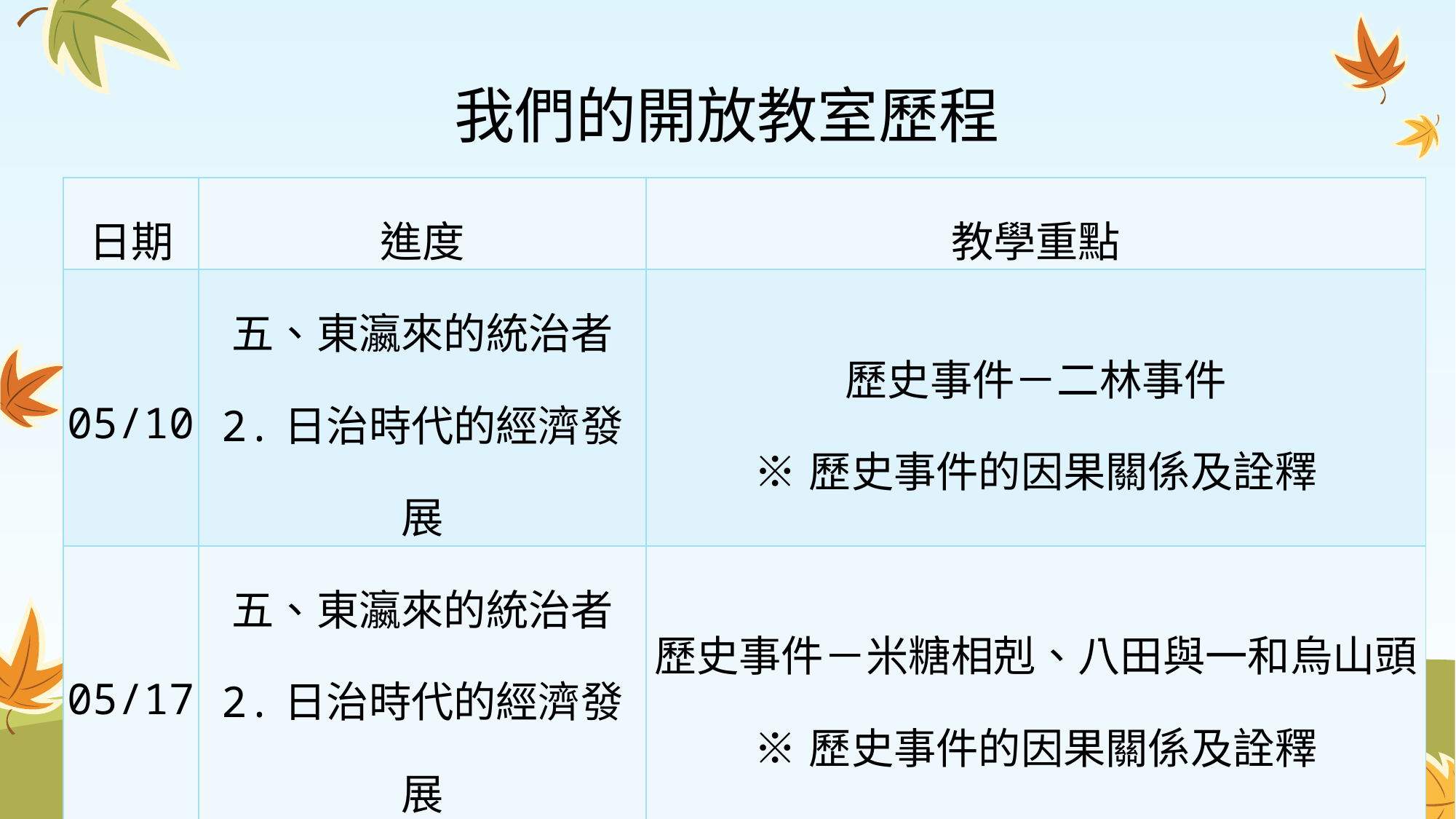

# 我們的開放教室歷程
| 日期 | 進度 | 教學重點 |
| --- | --- | --- |
| 05/10 | 五、東瀛來的統治者 2.日治時代的經濟發展 | 歷史事件－二林事件 ※歷史事件的因果關係及詮釋 |
| 05/17 | 五、東瀛來的統治者 2.日治時代的經濟發展 | 歷史事件－米糖相剋、八田與一和烏山頭 ※歷史事件的因果關係及詮釋 |
| 05/24 | 五、東瀛來的統治者 3.日治時代的社會變遷 | 歷史情境－校史室參訪 ※文物中的歷史意義 |